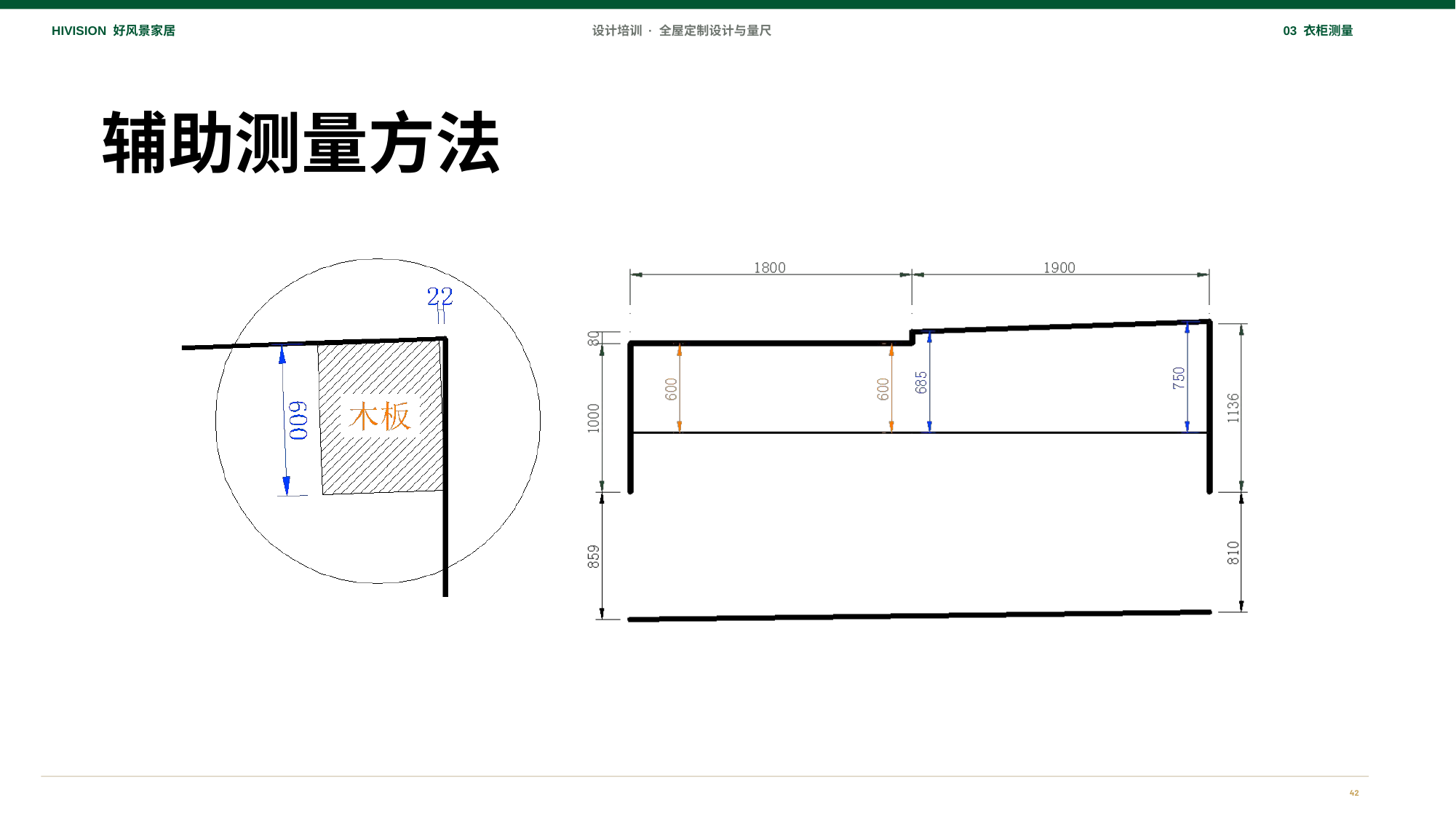

HIVISION 好风景家居
设计培训 · 全屋定制设计与量尺
03 衣柜测量
# 辅助测量方法

42